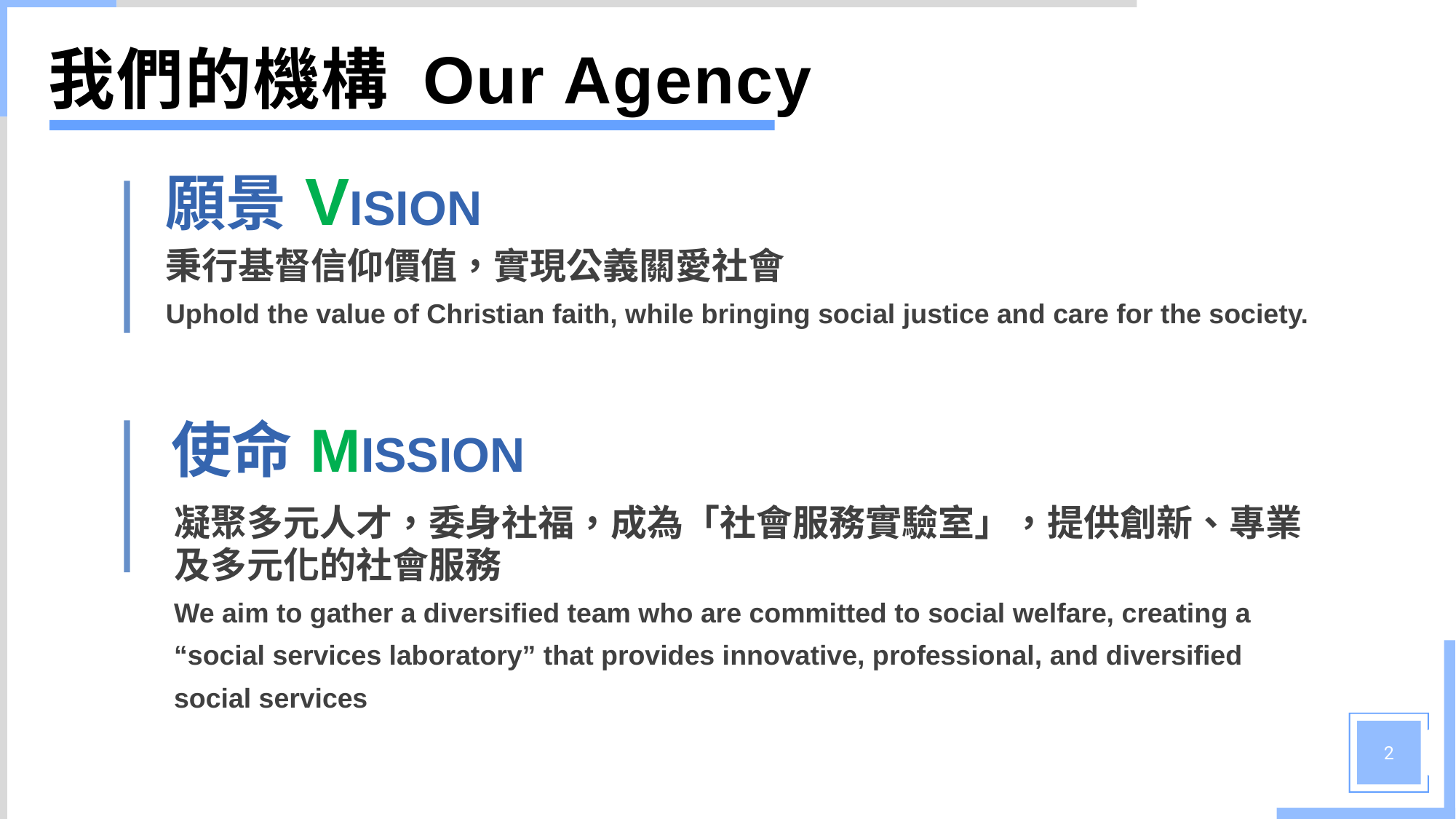

我們的機構 Our Agency

願景 VISION
秉行基督信仰價值，實現公義關愛社會
Uphold the value of Christian faith, while bringing social justice and care for the society.

使命 MISSION

凝聚多元人才，委身社福，成為「社會服務實驗室」，提供創新、專業及多元化的社會服務
We aim to gather a diversified team who are committed to social welfare, creating a “social services laboratory” that provides innovative, professional, and diversified social services